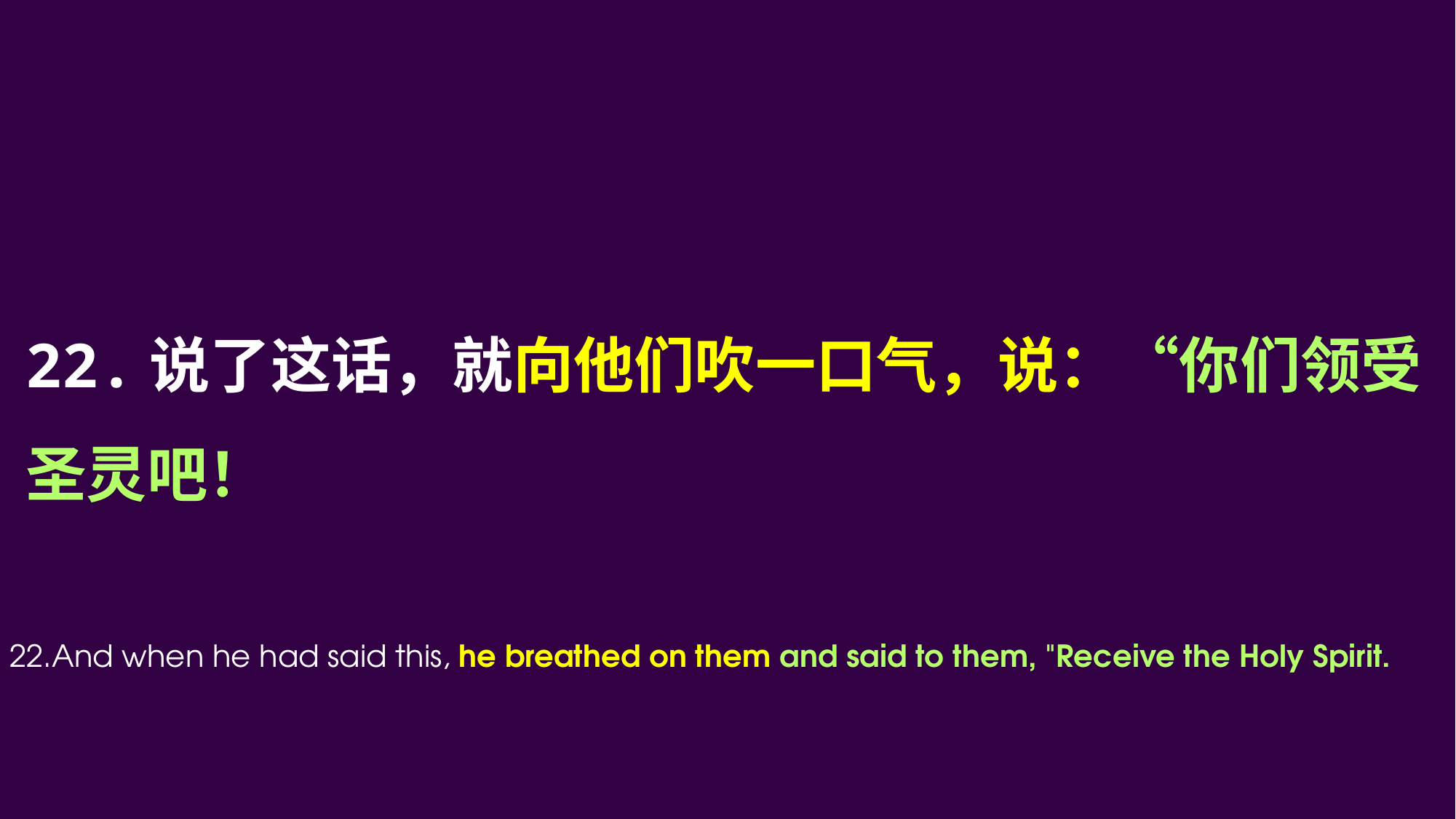

22.说了这话，就向他们吹一口气，说：“你们领受圣灵吧！
22.And when he had said this, he breathed on them and said to them, "Receive the Holy Spirit.